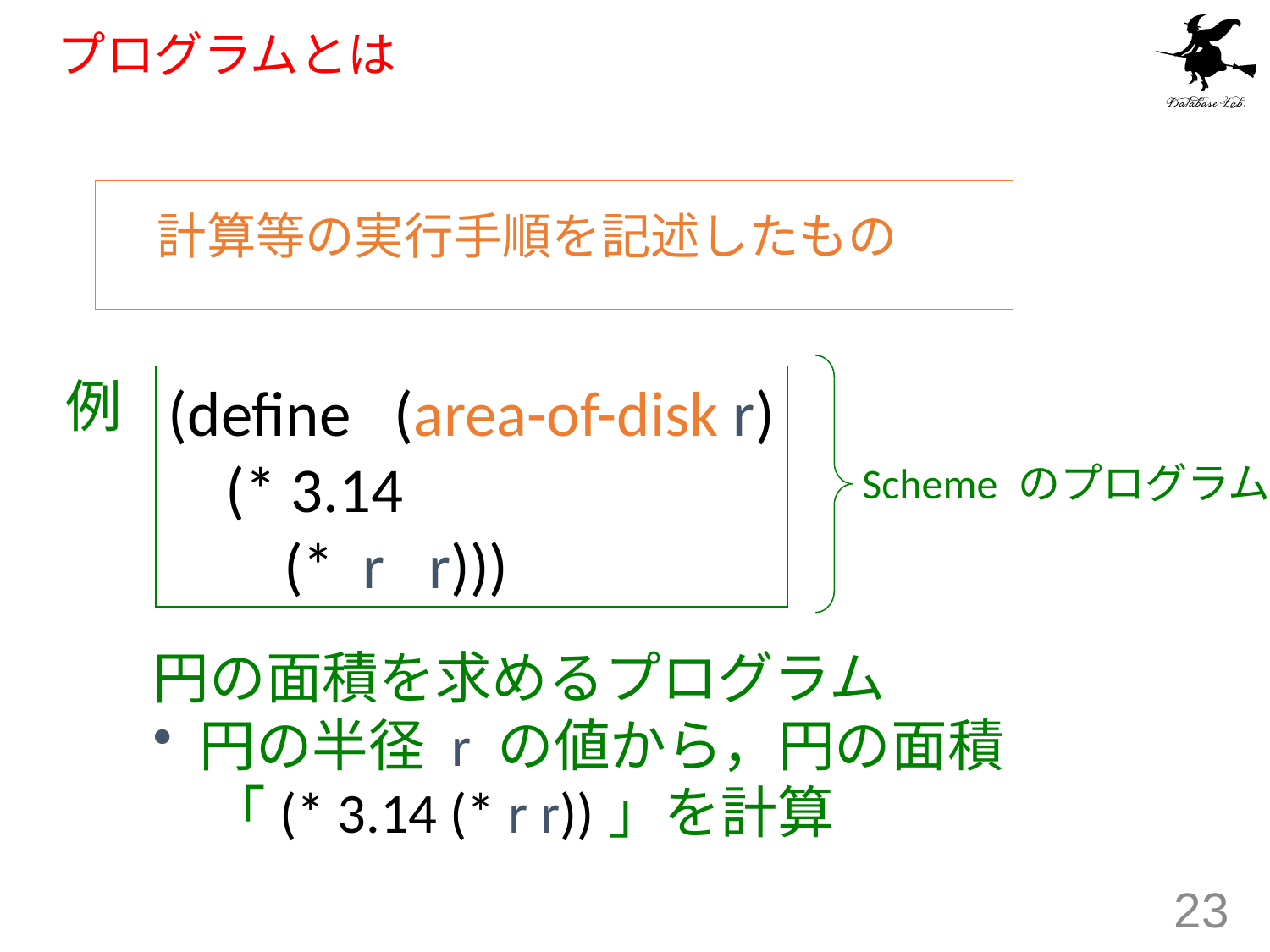

# プログラムとは
　計算等の実行手順を記述したもの

例
(define   (area-of-disk r)
    (* 3.14
        (*  r   r)))
Scheme のプログラム
円の面積を求めるプログラム
 円の半径 r の値から，円の面積
　「(* 3.14 (* r r))」を計算
23